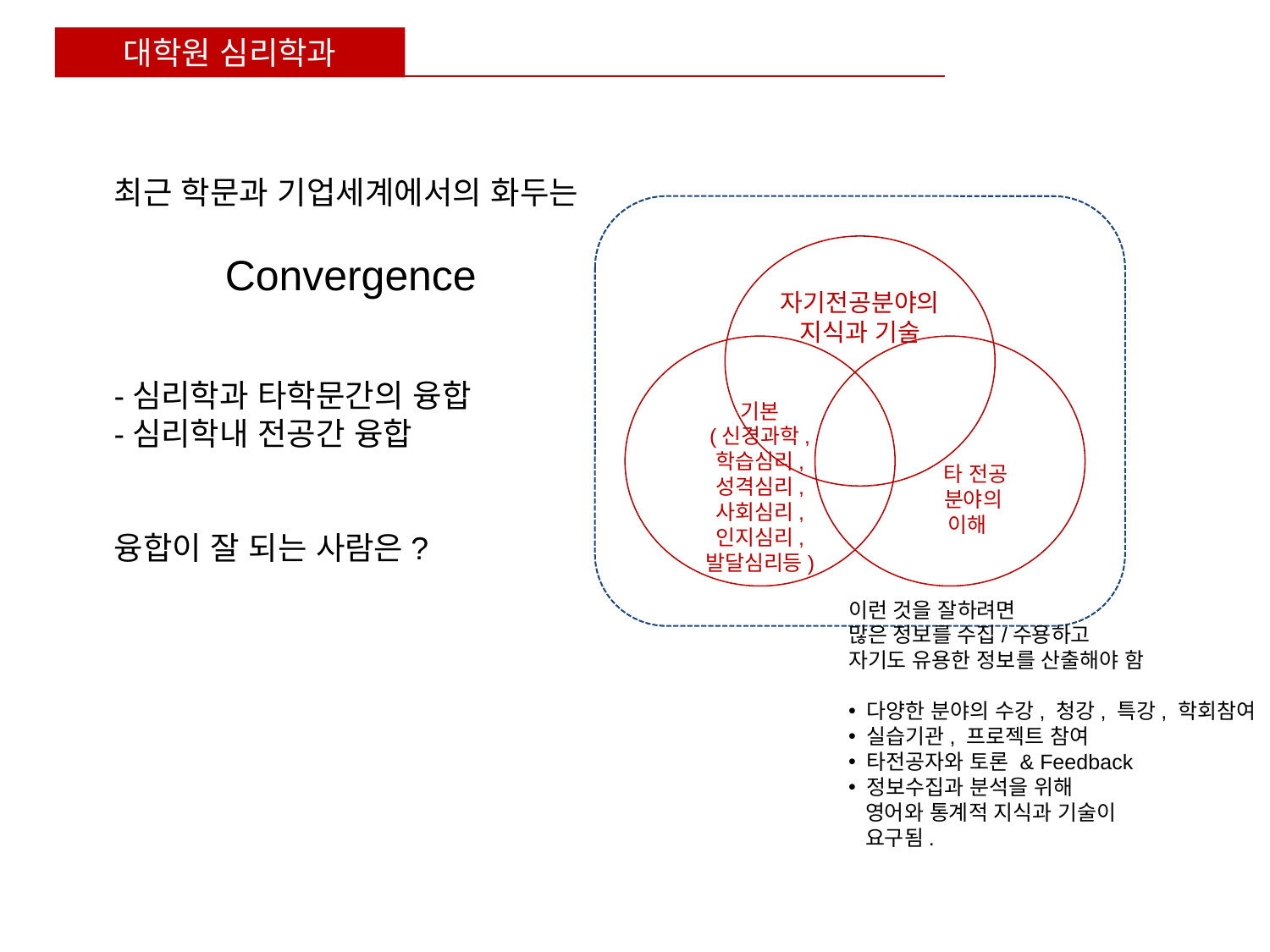

대학원 심리학과
최근 학문과 기업세계에서의 화두는

Convergence

-심리학과 타학문간의 융합
-심리학내 전공간 융합

융합이 잘 되는 사람은?

자기전공분야의 지식과 기술

기본
(신경과학, 학습심리, 성격심리, 사회심리, 인지심리, 발달심리등)

          타 전공
        분야의
     이해
이런 것을 잘하려면
많은 정보를 수집/수용하고
자기도 유용한 정보를 산출해야 함

 다양한 분야의 수강, 청강, 특강, 학회참여
 실습기관, 프로젝트 참여
 타전공자와 토론 & Feedback
 정보수집과 분석을 위해
  영어와 통계적 지식과 기술이
  요구됨.